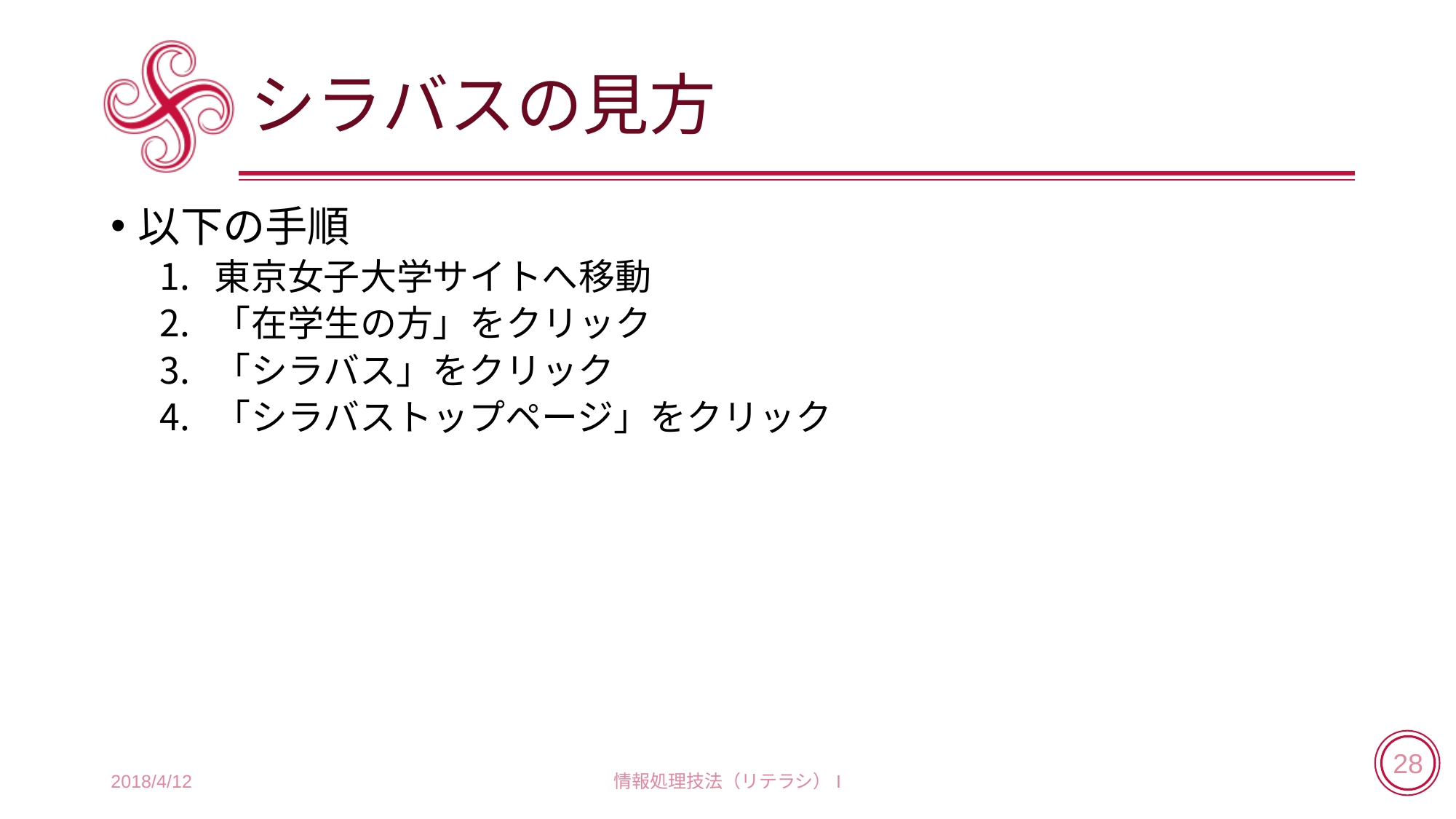

# シラバスの見方
以下の手順
東京女子大学サイトへ移動
「在学生の方」をクリック
「シラバス」をクリック
「シラバストップページ」をクリック

2018/4/12
情報処理技法（リテラシ）I